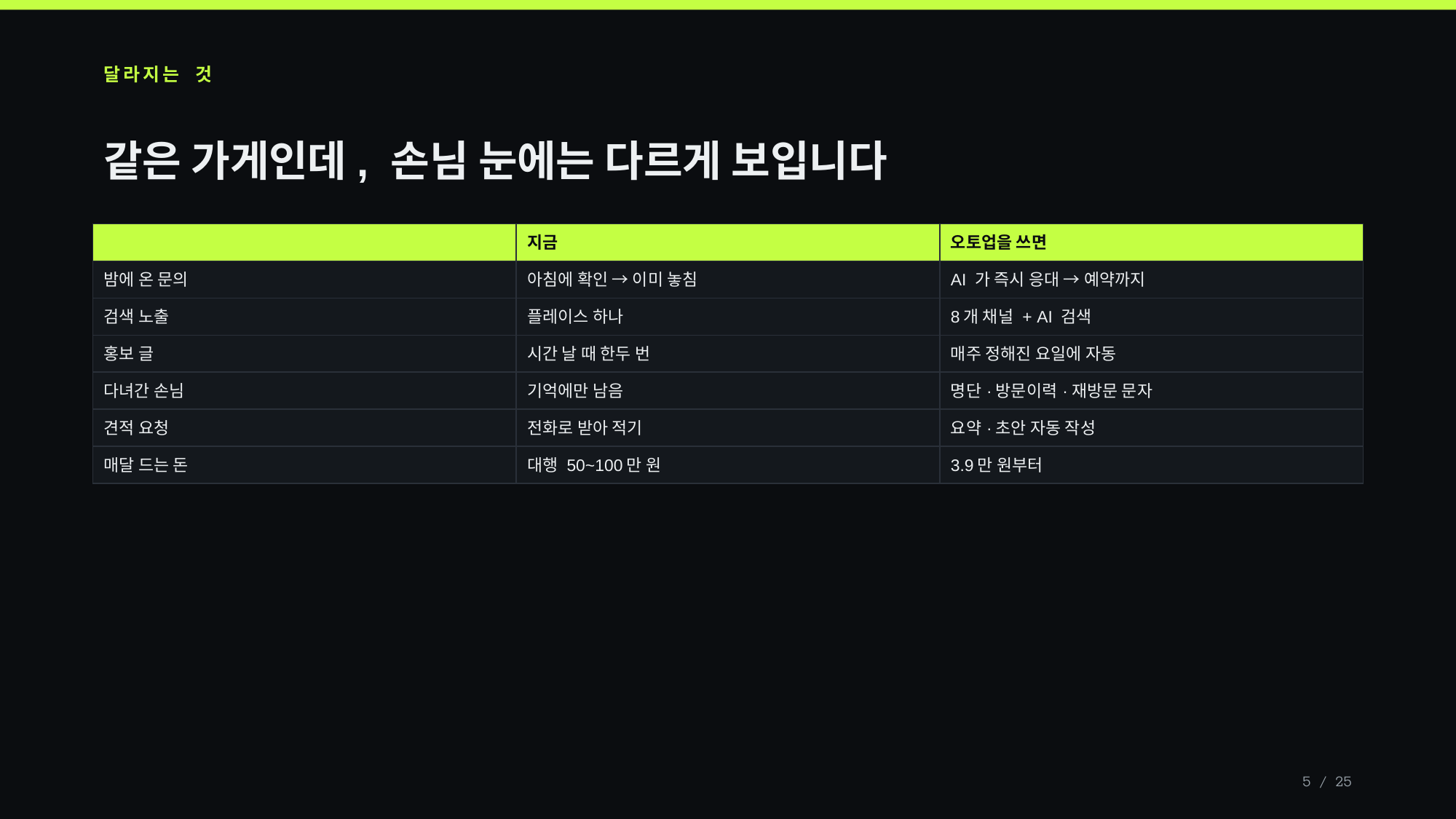

달라지는 것
같은 가게인데, 손님 눈에는 다르게 보입니다
|  | 지금 | 오토업을 쓰면 |
| --- | --- | --- |
| 밤에 온 문의 | 아침에 확인 → 이미 놓침 | AI 가 즉시 응대 → 예약까지 |
| 검색 노출 | 플레이스 하나 | 8개 채널 + AI 검색 |
| 홍보 글 | 시간 날 때 한두 번 | 매주 정해진 요일에 자동 |
| 다녀간 손님 | 기억에만 남음 | 명단·방문이력·재방문 문자 |
| 견적 요청 | 전화로 받아 적기 | 요약·초안 자동 작성 |
| 매달 드는 돈 | 대행 50~100만 원 | 3.9만 원부터 |
5 / 25